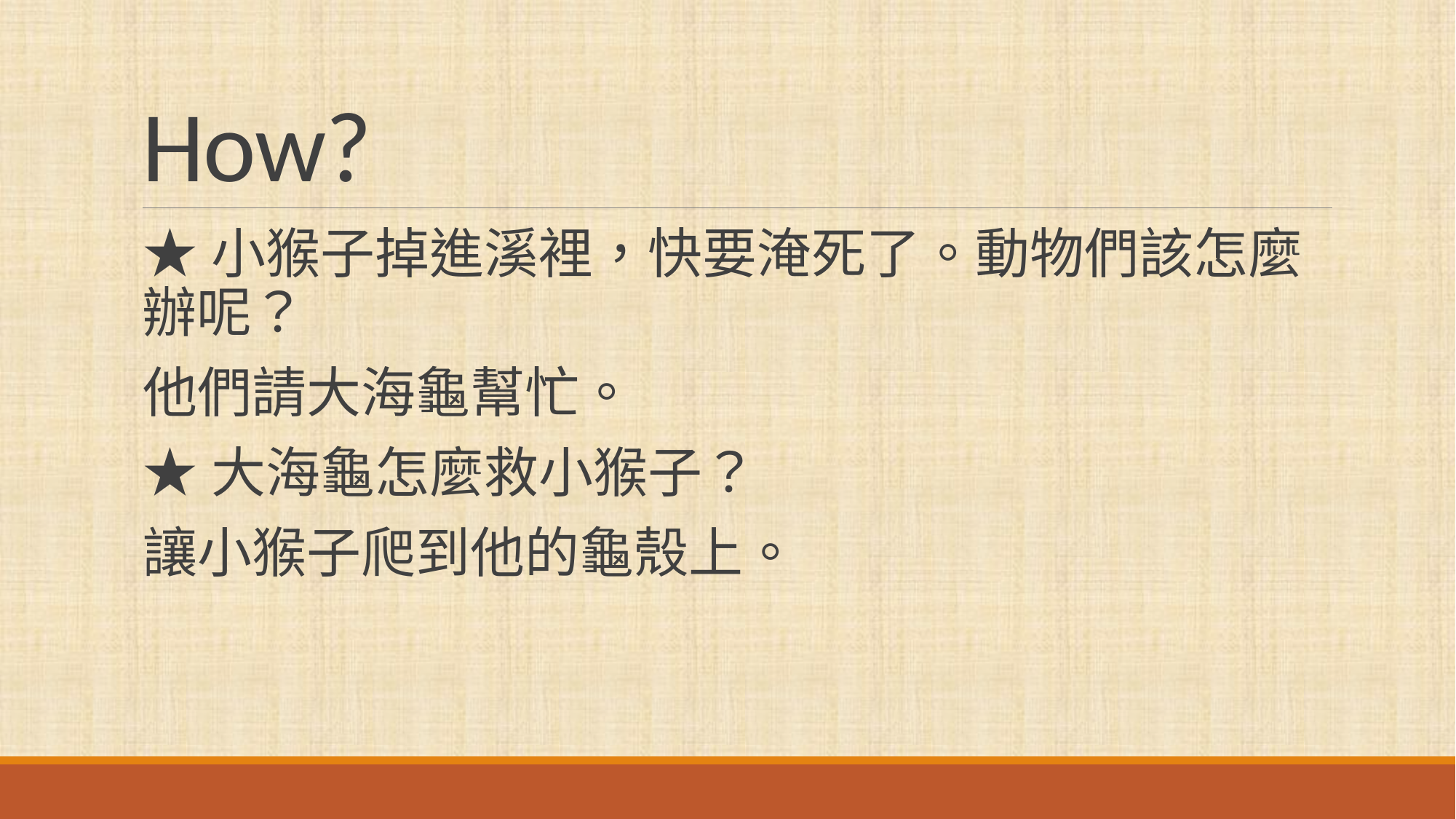

# How?
★小猴子掉進溪裡，快要淹死了。動物們該怎麼辦呢？
他們請大海龜幫忙。
★大海龜怎麼救小猴子？
讓小猴子爬到他的龜殼上。